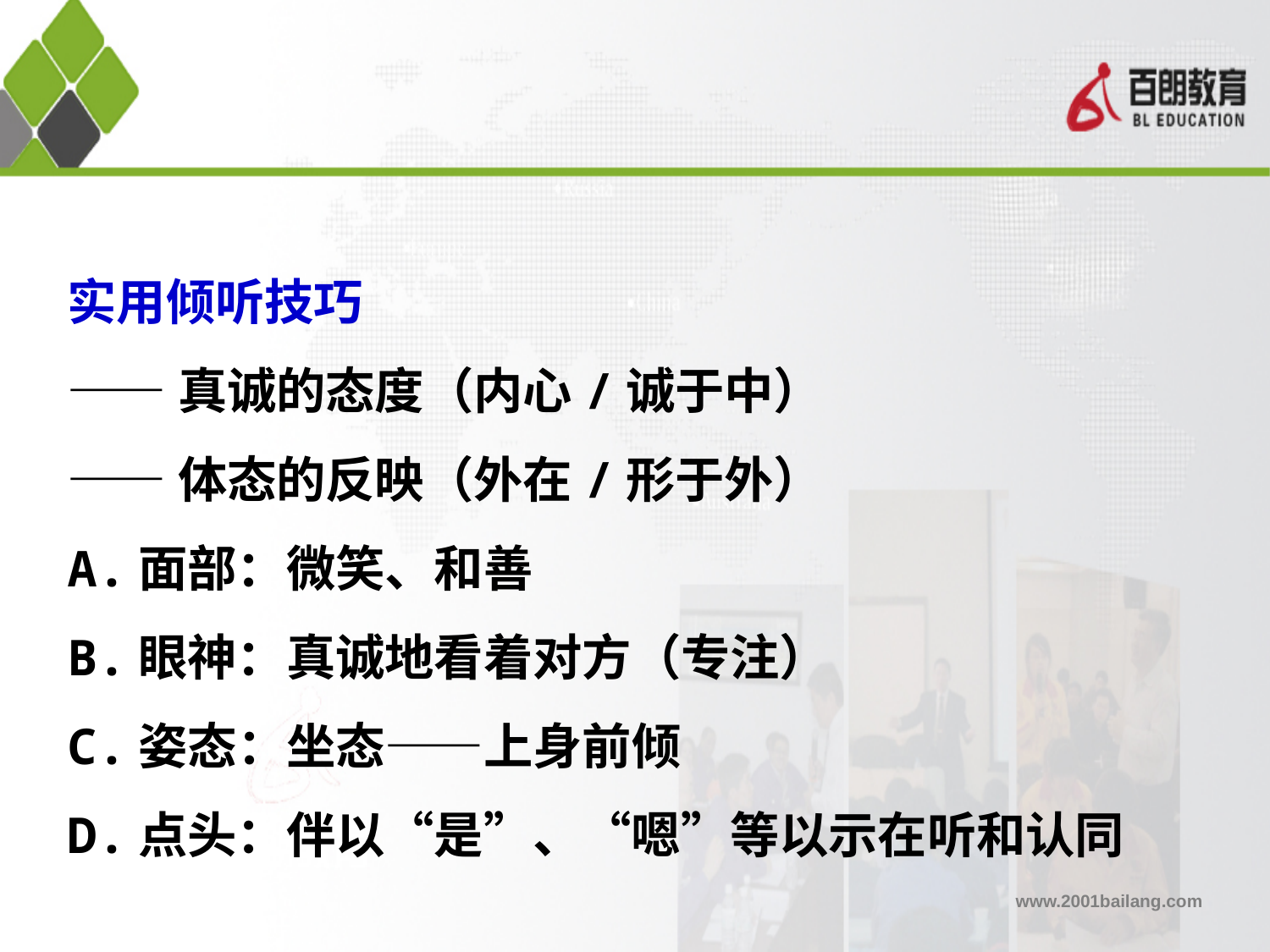

实用倾听技巧
——真诚的态度（内心/诚于中）
——体态的反映（外在/形于外）
A.面部：微笑、和善
B.眼神：真诚地看着对方（专注）
C.姿态：坐态——上身前倾
D.点头：伴以“是”、“嗯”等以示在听和认同